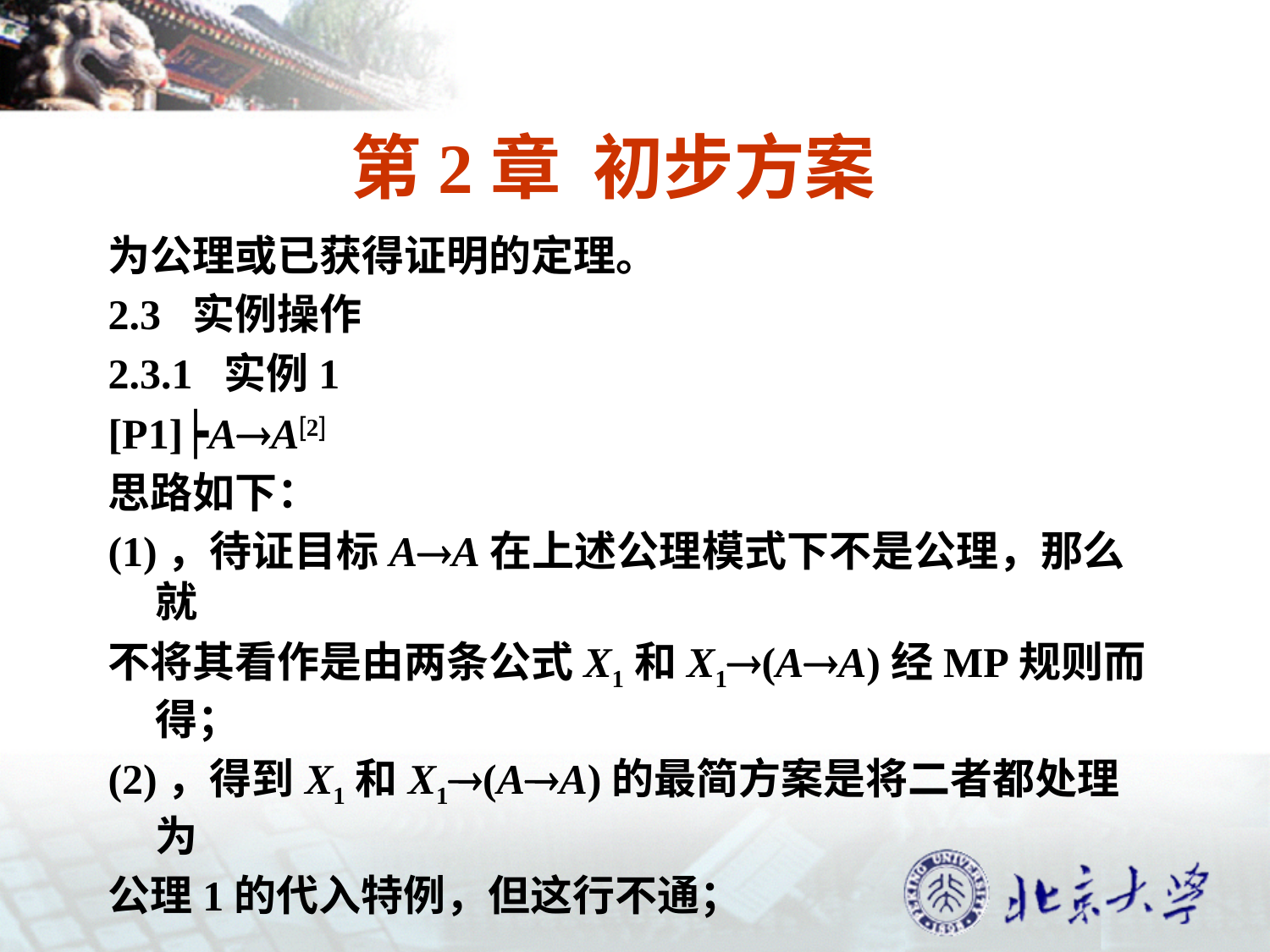

# 第2章  初步方案
为公理或已获得证明的定理。
2.3  实例操作
2.3.1  实例1
[P1]┝A→A[2]
思路如下：
(1)，待证目标A→A在上述公理模式下不是公理，那么就
不将其看作是由两条公式X1和X1→(A→A)经MP规则而得；
(2)，得到X1和X1→(A→A)的最简方案是将二者都处理为
公理1的代入特例，但这行不通；